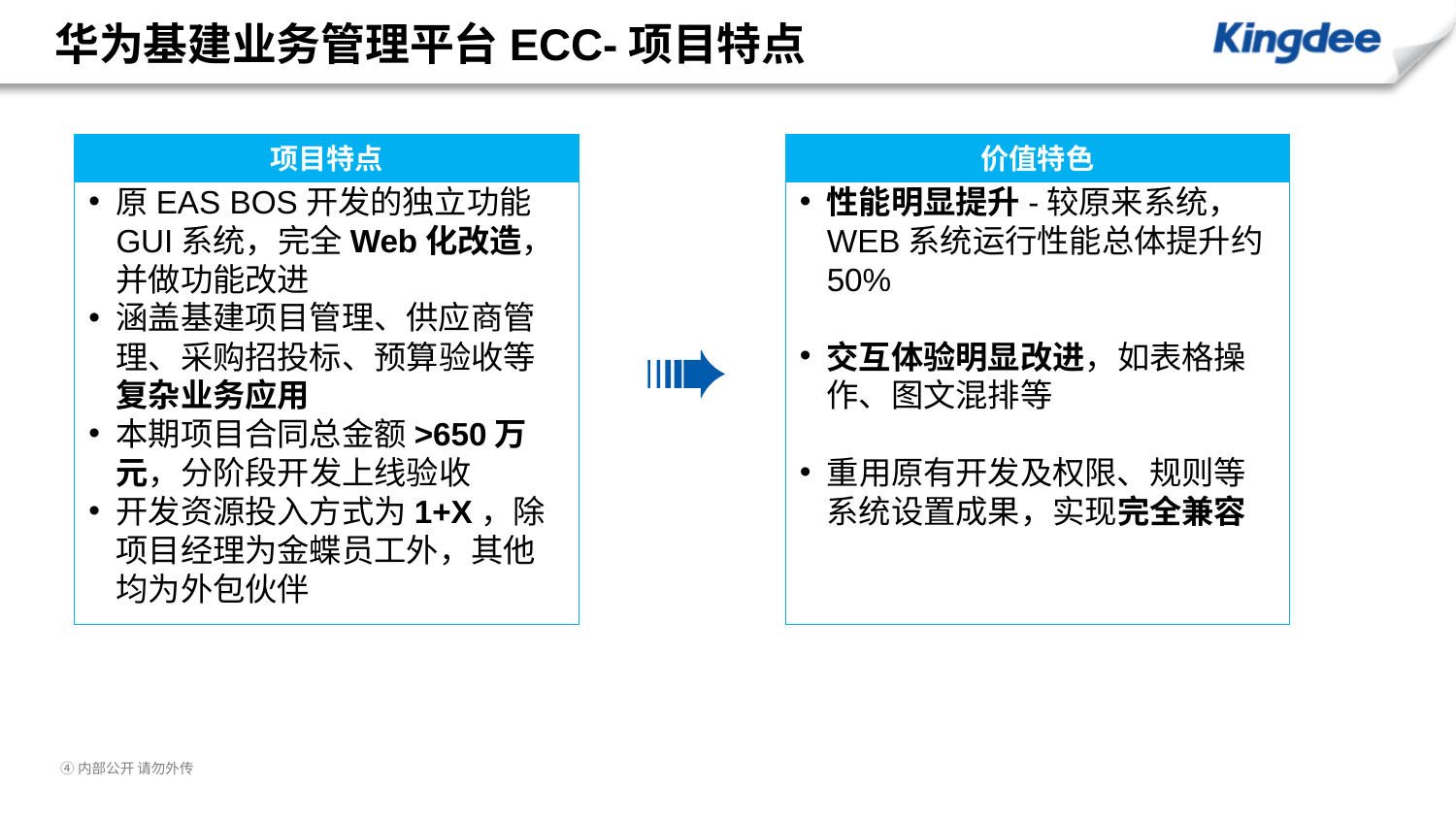

# 华为基建业务管理平台ECC-项目特点
项目特点
原EAS BOS开发的独立功能GUI系统，完全Web化改造，并做功能改进
涵盖基建项目管理、供应商管理、采购招投标、预算验收等复杂业务应用
本期项目合同总金额>650万元，分阶段开发上线验收
开发资源投入方式为1+X，除项目经理为金蝶员工外，其他均为外包伙伴
价值特色
性能明显提升-较原来系统，WEB系统运行性能总体提升约50%

交互体验明显改进，如表格操作、图文混排等

重用原有开发及权限、规则等系统设置成果，实现完全兼容